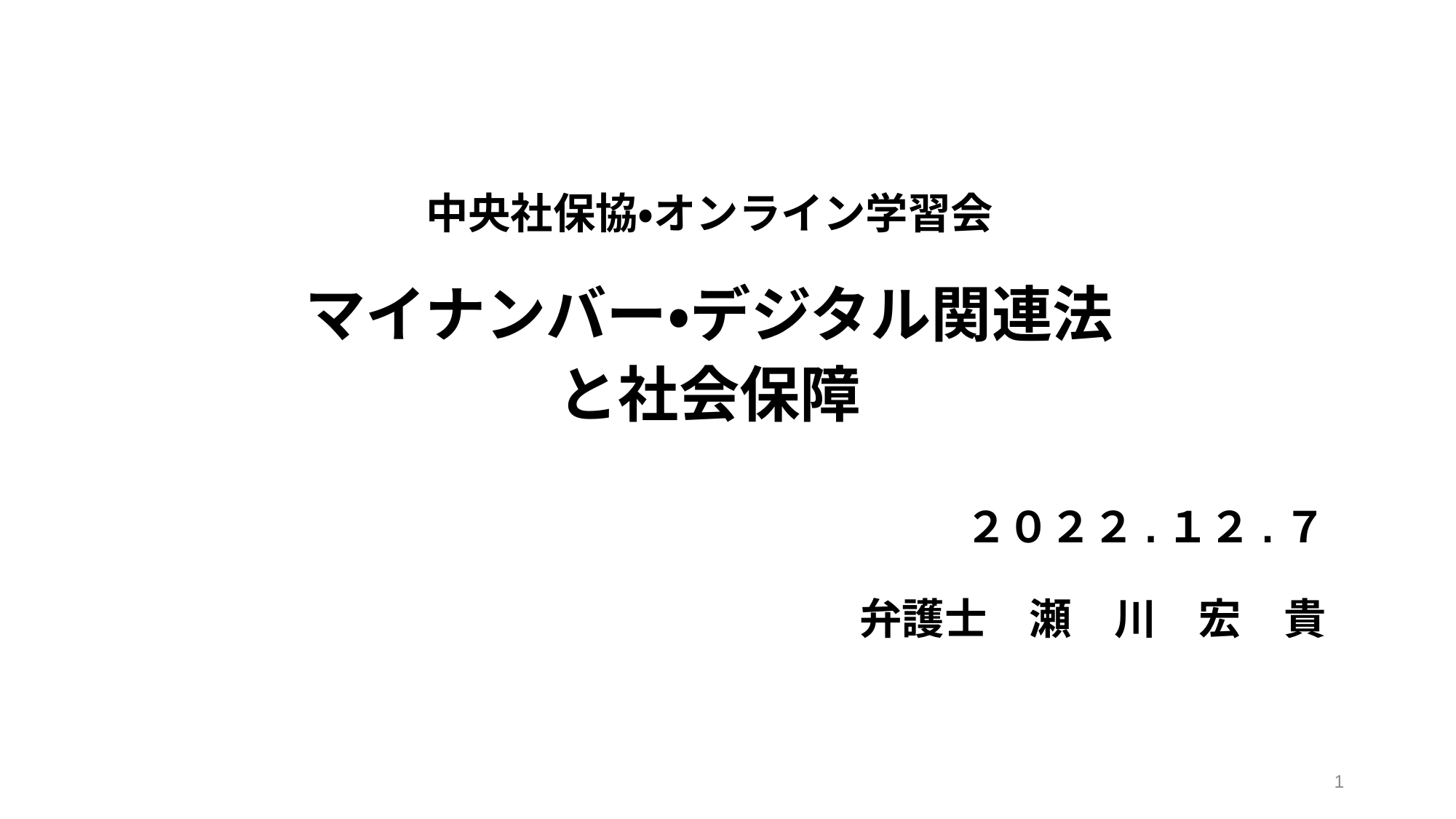

#

中央社保協・オンライン学習会
マイナンバー・デジタル関連法
と社会保障

２０２２.１２.７
弁護士　瀬　川　宏　貴
1